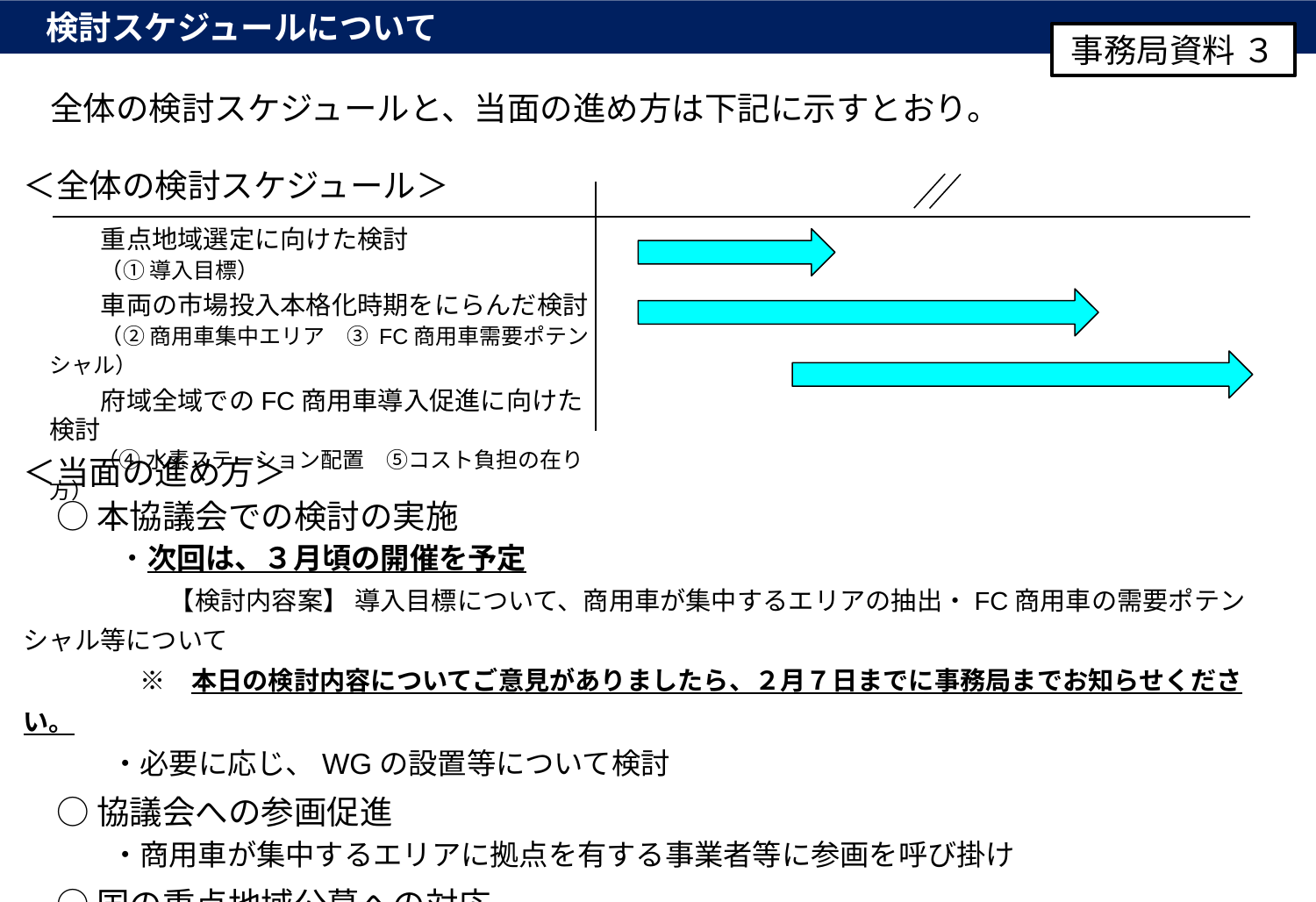

検討スケジュールについて
事務局資料 ３

全体の検討スケジュールと、当面の進め方は下記に示すとおり。

＜全体の検討スケジュール＞

R7.1         R7.３頃 　　 　　         R9頃（想定）

　　重点地域選定に向けた検討
　　（① 導入目標）

　　車両の市場投入本格化時期をにらんだ検討
　　（② 商用車集中エリア　③ FC商用車需要ポテンシャル）

　　府域全域でのFC商用車導入促進に向けた検討
　　（④ 水素ステーション配置　⑤コスト負担の在り方）

＜当面の進め方＞

　○ 本協議会での検討の実施
　　　・次回は、３月頃の開催を予定
　　　　　【検討内容案】 導入目標について、商用車が集中するエリアの抽出・FC商用車の需要ポテンシャル等について
　　　　※　本日の検討内容についてご意見がありましたら、２月７日までに事務局までお知らせください。

　　　・必要に応じ、WGの設置等について検討

　○ 協議会への参画促進
　　　・商用車が集中するエリアに拠点を有する事業者等に参画を呼び掛け

　○ 国の重点地域公募への対応
　　　・公募開始について注視し、本協議会での検討を踏まえて対応